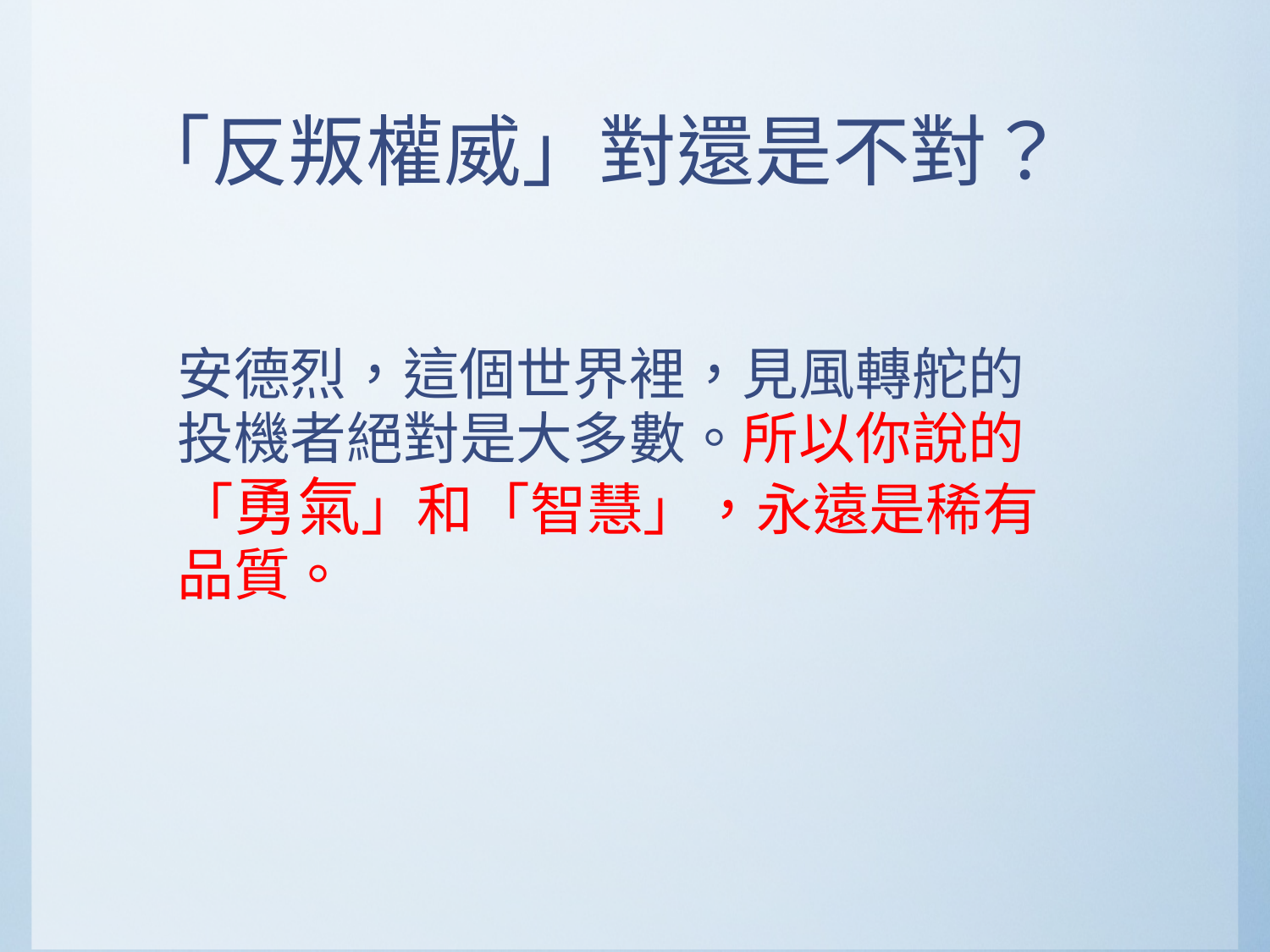

# 「反叛權威」對還是不對？
安德烈，這個世界裡，見風轉舵的投機者絕對是大多數。所以你說的「勇氣」和「智慧」，永遠是稀有品質。